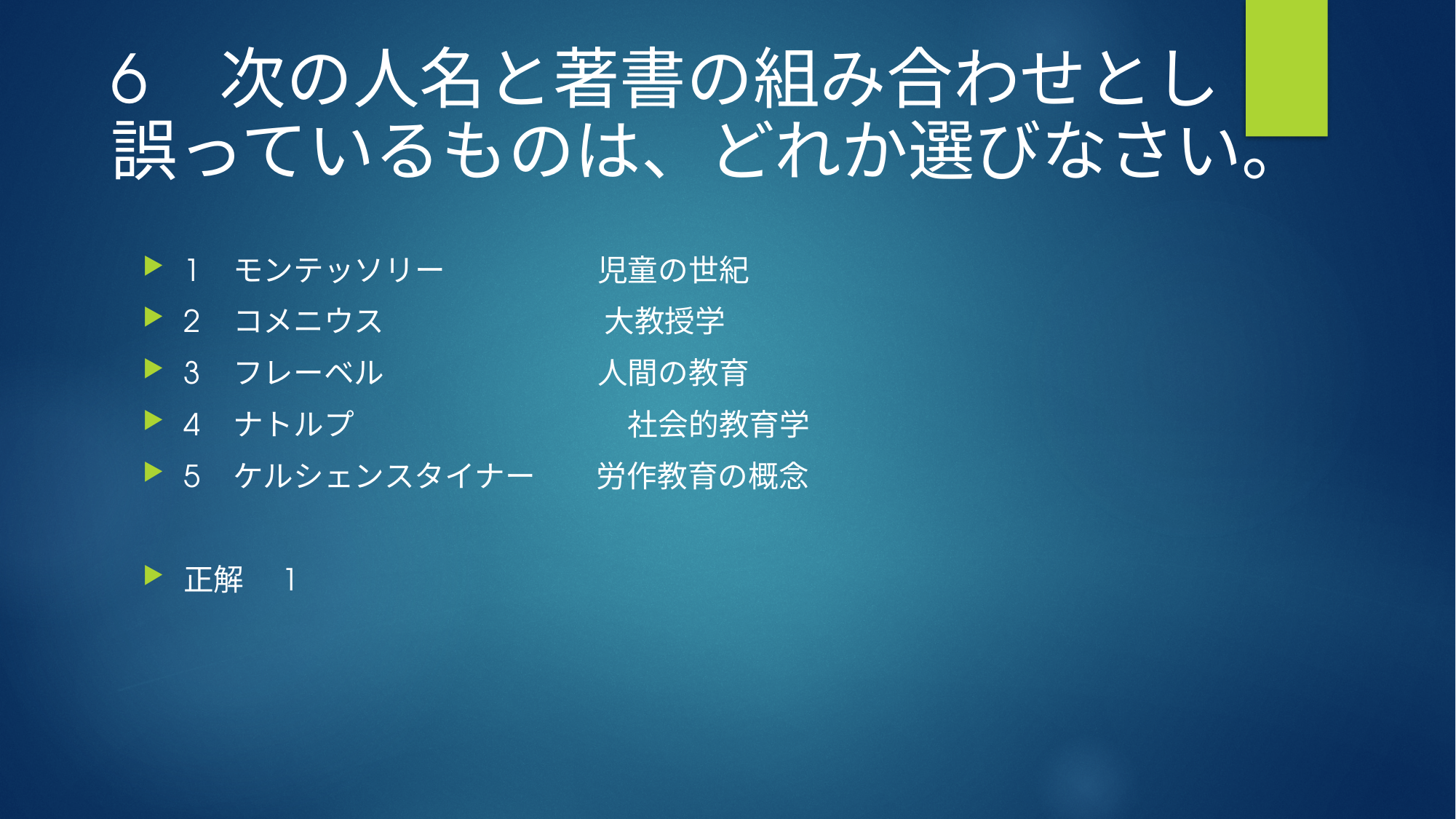

6   次の人名と著書の組み合わせとし誤っているものは、どれか選びなさい。
1   モンテッソリー　　　　　児童の世紀
2   コメニウス　　　　　　 　大教授学
3   フレーベル　　　　　　　人間の教育
4   ナトルプ　　　　　　　　　社会的教育学
5   ケルシェンスタイナー　　労作教育の概念

正解　1